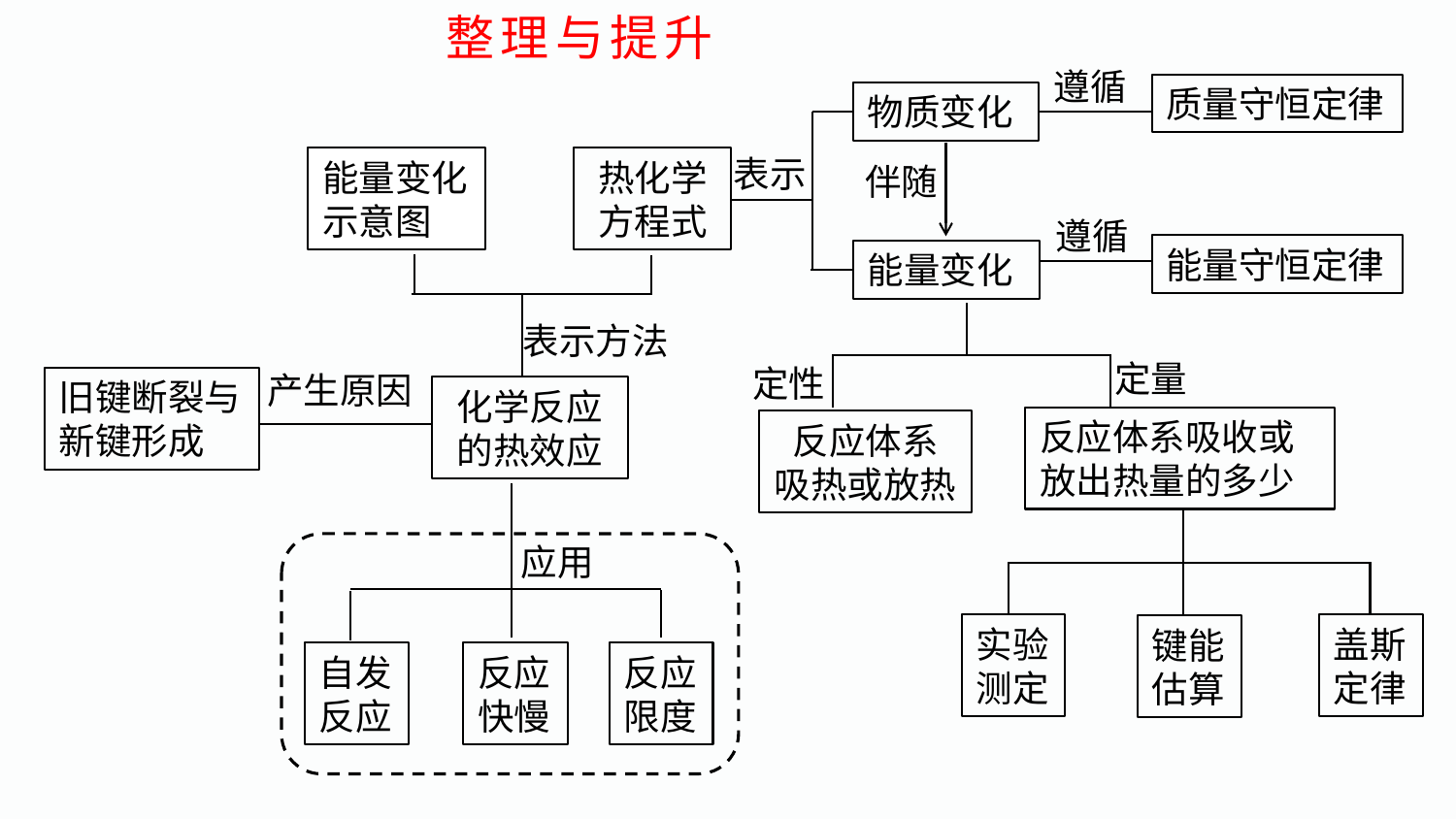

整理与提升
遵循
质量守恒定律
遵循
能量守恒定律
物质变化
表示
能量变化
伴随
能量变化示意图
热化学方程式
表示方法
定量
定性
反应体系吸收或放出热量的多少
反应体系
吸热或放热
产生原因
旧键断裂与
新键形成
化学反应
的热效应
应用

自发反应
反应快慢
反应限度
盖斯定律
实验测定
键能估算